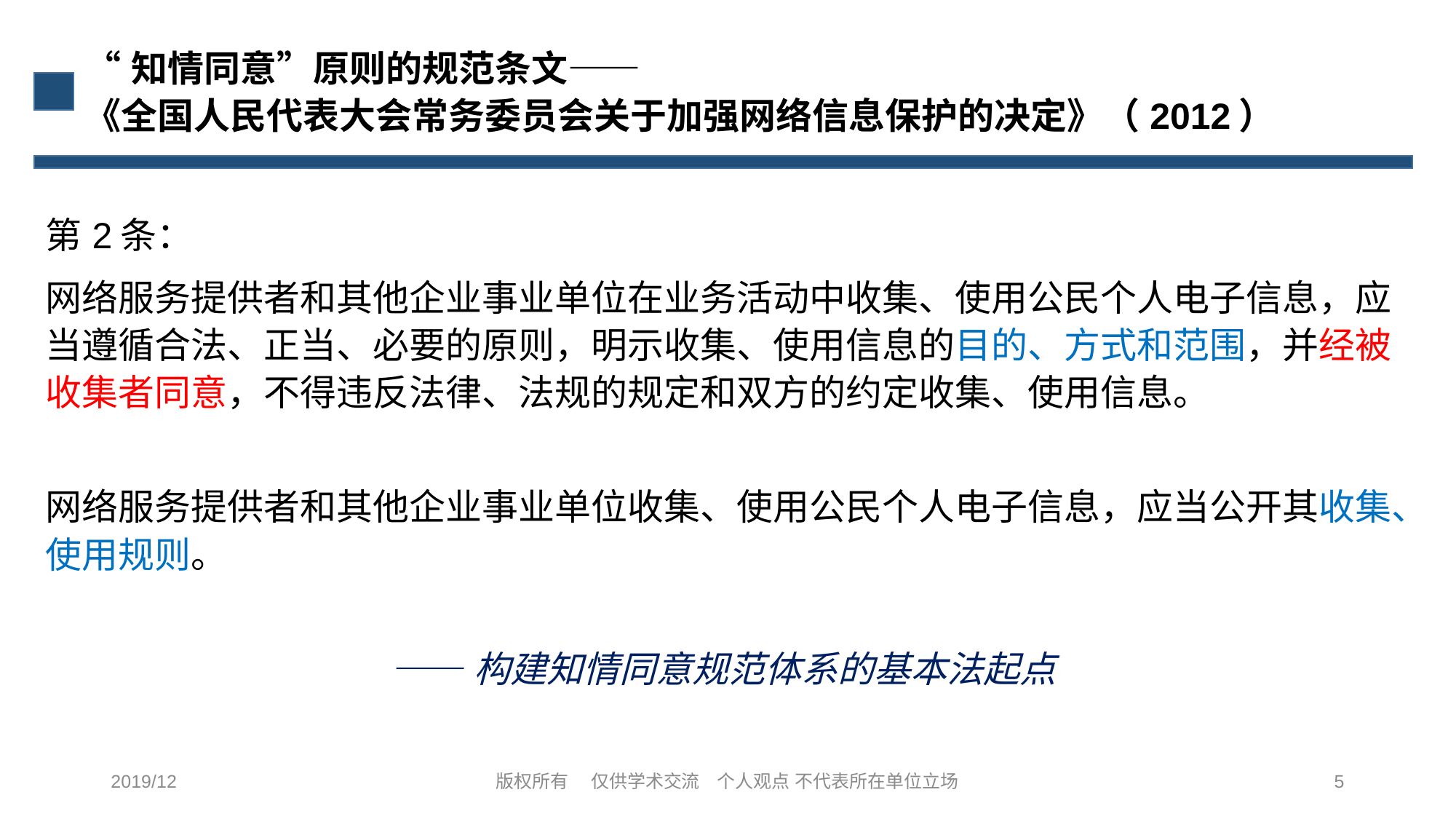

# “知情同意”原则的规范条文—— 《全国人民代表大会常务委员会关于加强网络信息保护的决定》（2012）

第2条：
网络服务提供者和其他企业事业单位在业务活动中收集、使用公民个人电子信息，应当遵循合法、正当、必要的原则，明示收集、使用信息的目的、方式和范围，并经被收集者同意，不得违反法律、法规的规定和双方的约定收集、使用信息。

网络服务提供者和其他企业事业单位收集、使用公民个人电子信息，应当公开其收集、使用规则。

——构建知情同意规范体系的基本法起点

2019/12
版权所有    仅供学术交流   个人观点 不代表所在单位立场
5